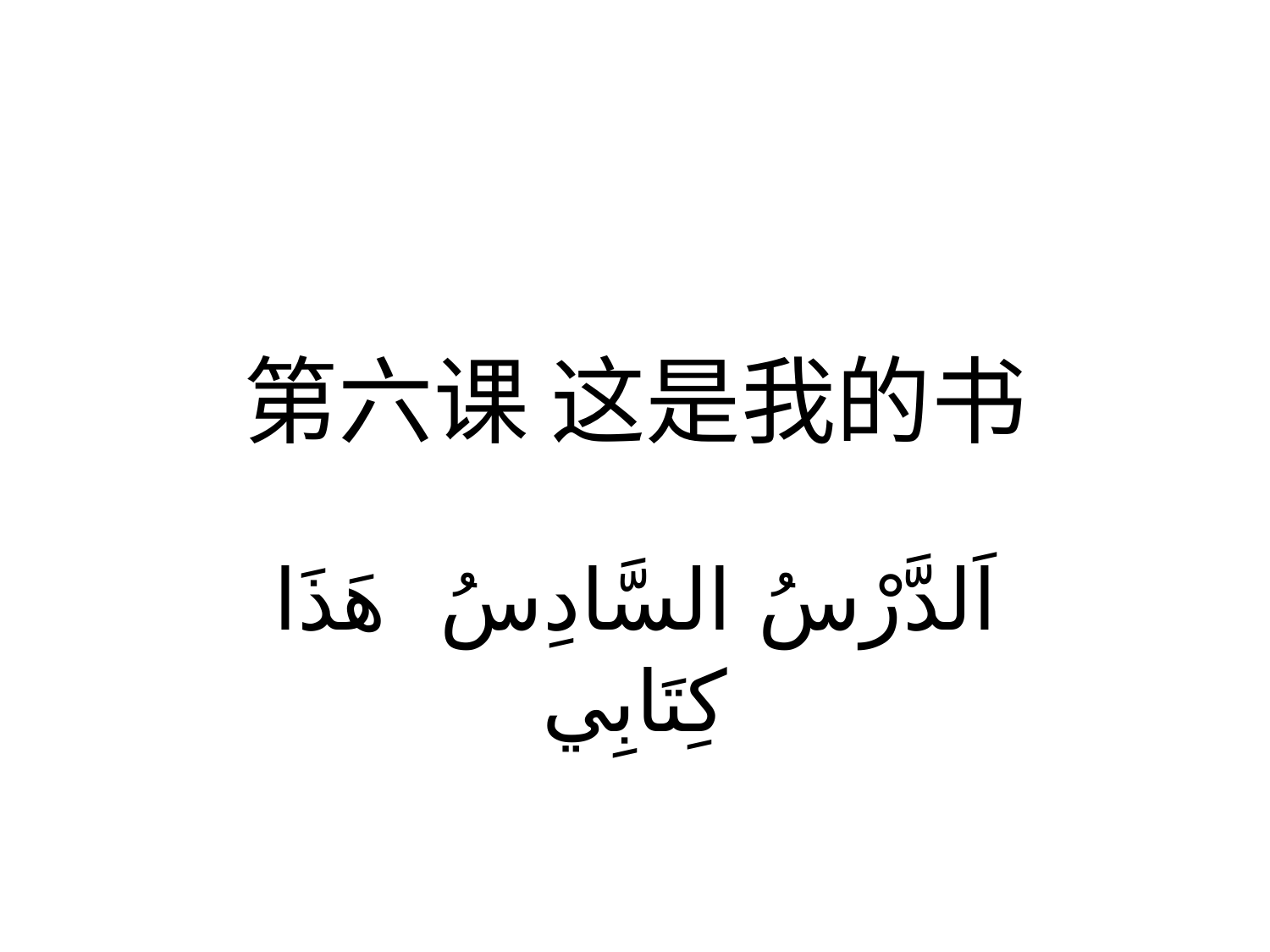

# 第六课 这是我的书
اَلدَّرْسُ السَّادِسُ  هَذَا كِتَابِي